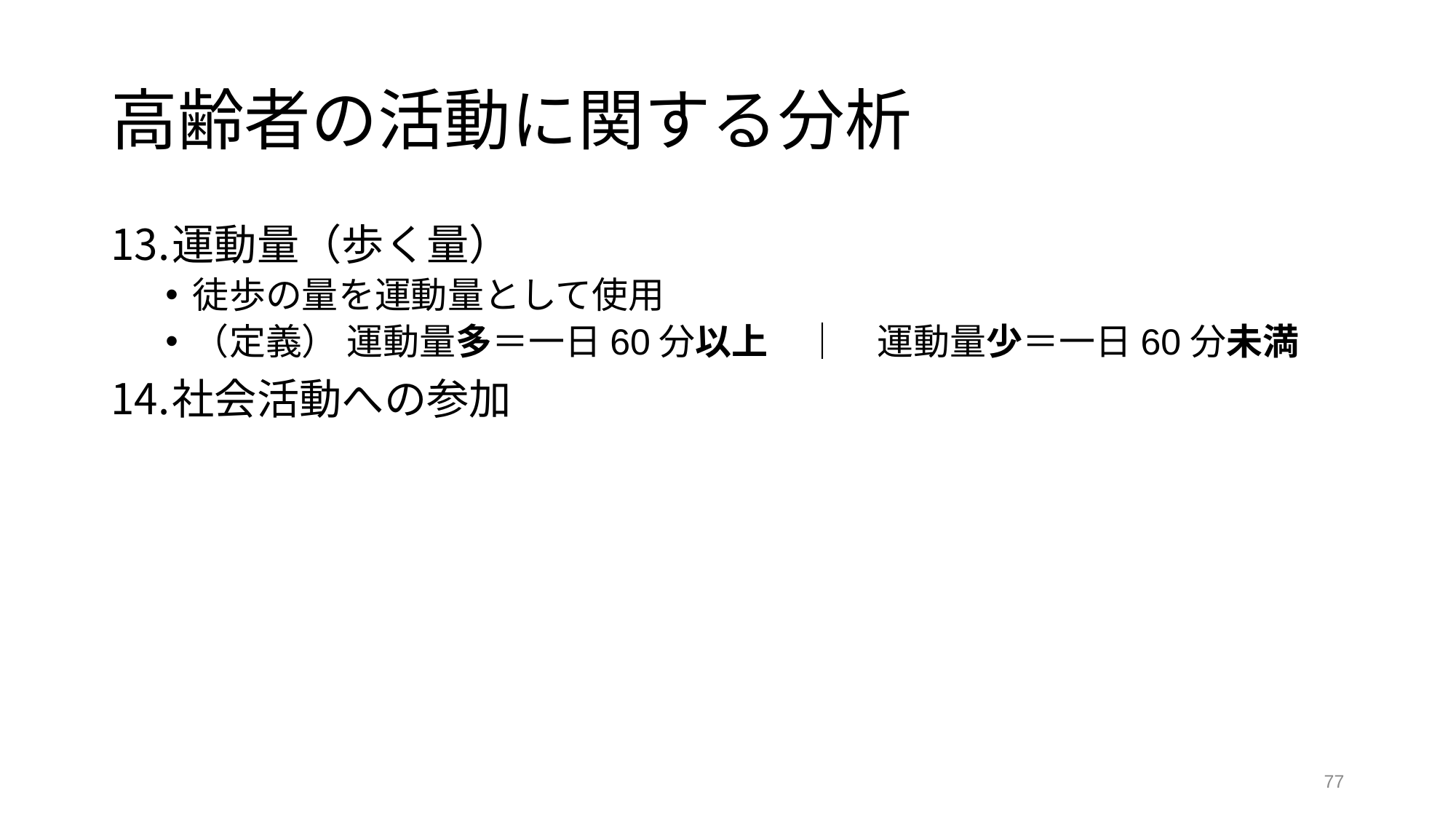

# 高齢者の活動に関する分析
運動量（歩く量）
徒歩の量を運動量として使用
（定義） 運動量多＝一日60分以上　｜　運動量少＝一日60分未満
社会活動への参加
77